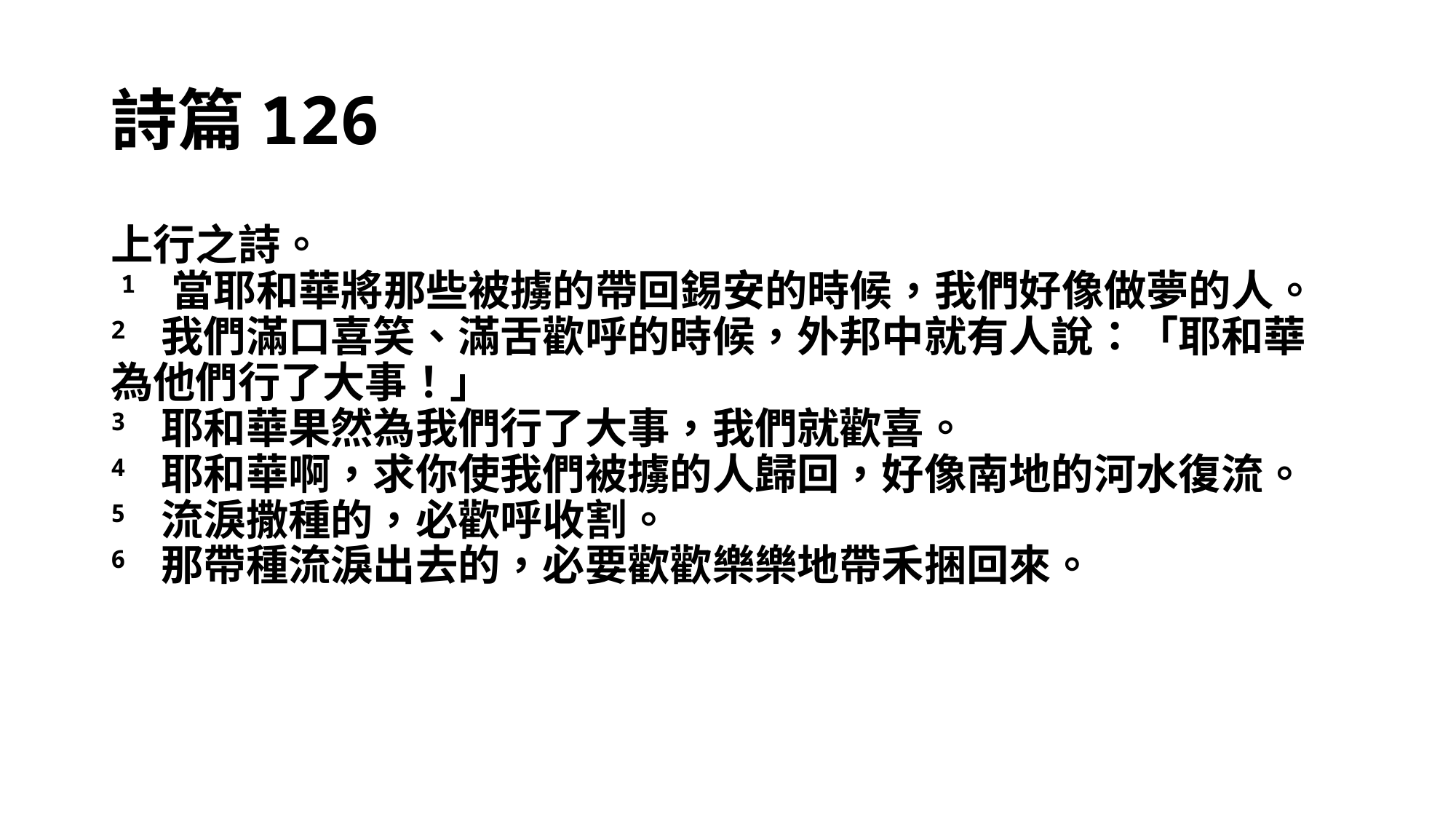

# 詩篇126
上行之詩。
​1 當耶和華將那些被擄的帶回錫安的時候，我們好像做夢的人。
2 我們滿口喜笑、滿舌歡呼的時候，外邦中就有人說：「耶和華為他們行了大事！」
3 耶和華果然為我們行了大事，我們就歡喜。
4 耶和華啊，求你使我們被擄的人歸回，好像南地的河水復流。
5 流淚撒種的，必歡呼收割。
6 那帶種流淚出去的，必要歡歡樂樂地帶禾捆回來。